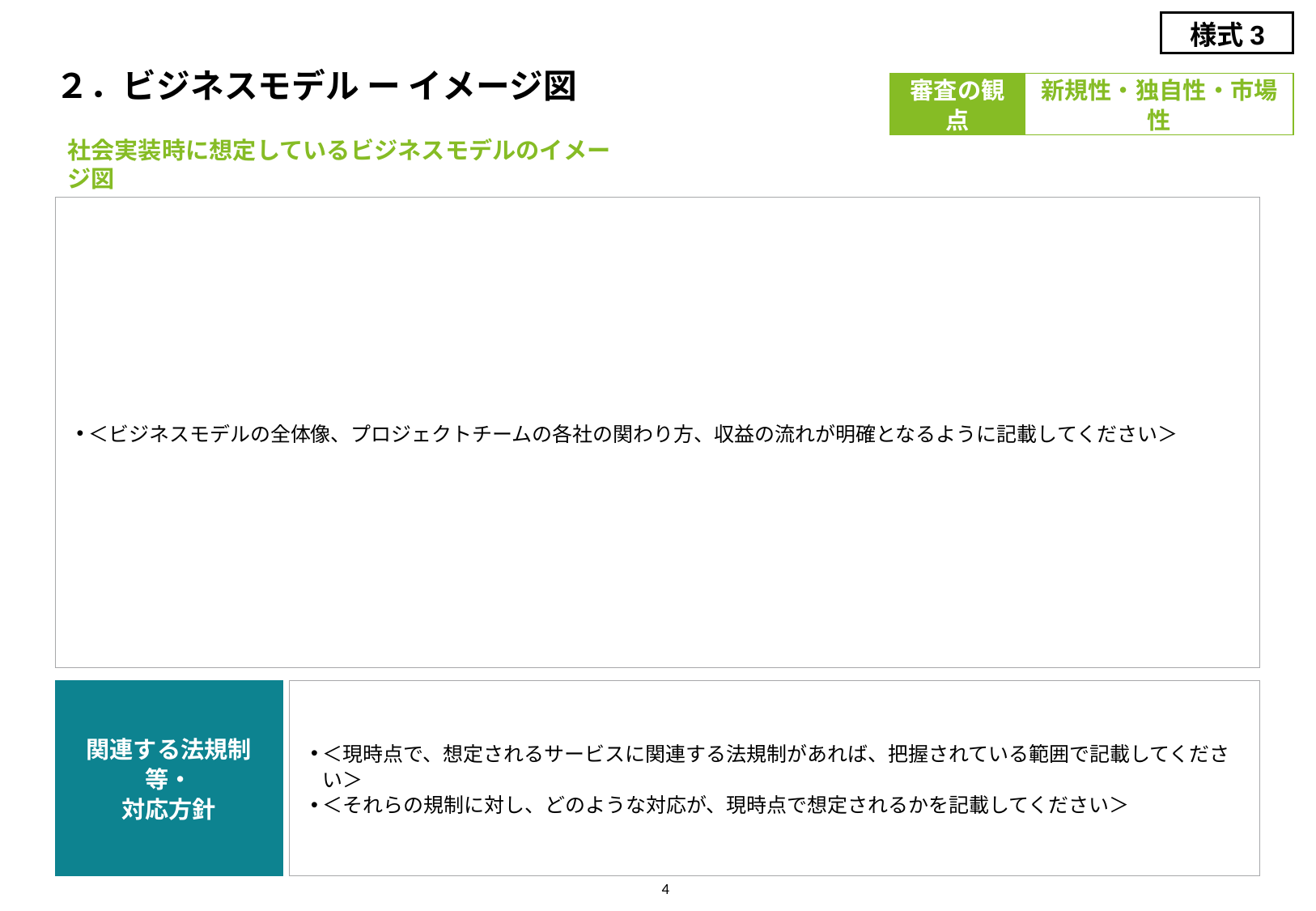

様式3
# ２．ビジネスモデル ー イメージ図
審査の観点
新規性・独自性・市場性
社会実装時に想定しているビジネスモデルのイメージ図
＜ビジネスモデルの全体像、プロジェクトチームの各社の関わり方、収益の流れが明確となるように記載してください＞
関連する法規制等・
対応方針
＜現時点で、想定されるサービスに関連する法規制があれば、把握されている範囲で記載してください＞
＜それらの規制に対し、どのような対応が、現時点で想定されるかを記載してください＞
4